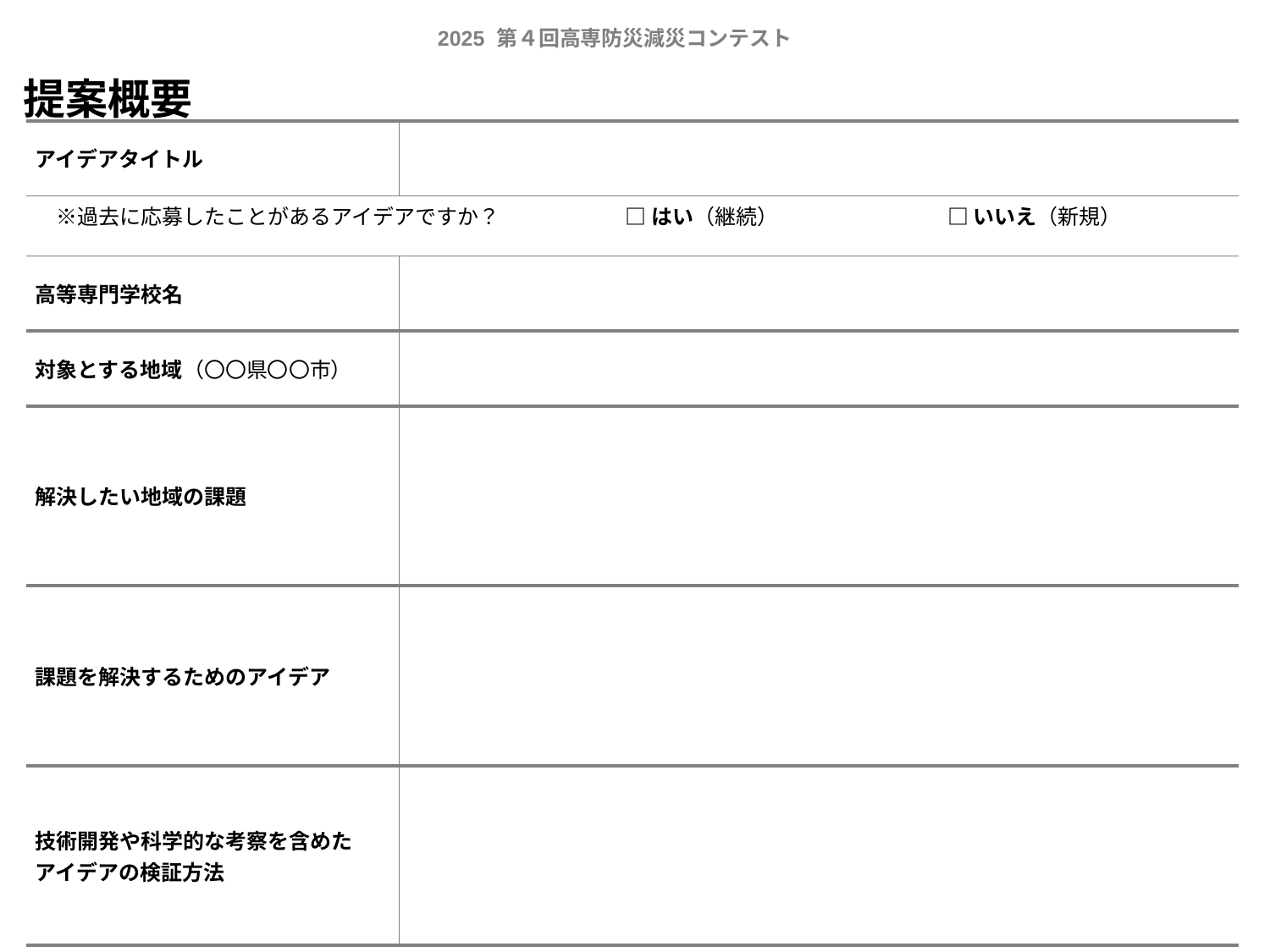

提案概要
| アイデアタイトル |  |
| --- | --- |
| ※過去に応募したことがあるアイデアですか？　　　　　　□ はい（継続）　　　　　　　　□ いいえ（新規） |  |
| 高等専門学校名 |  |
| 対象とする地域（〇〇県〇〇市） |  |
| 解決したい地域の課題 |  |
| 課題を解決するためのアイデア |  |
| 技術開発や科学的な考察を含めた アイデアの検証方法 |  |